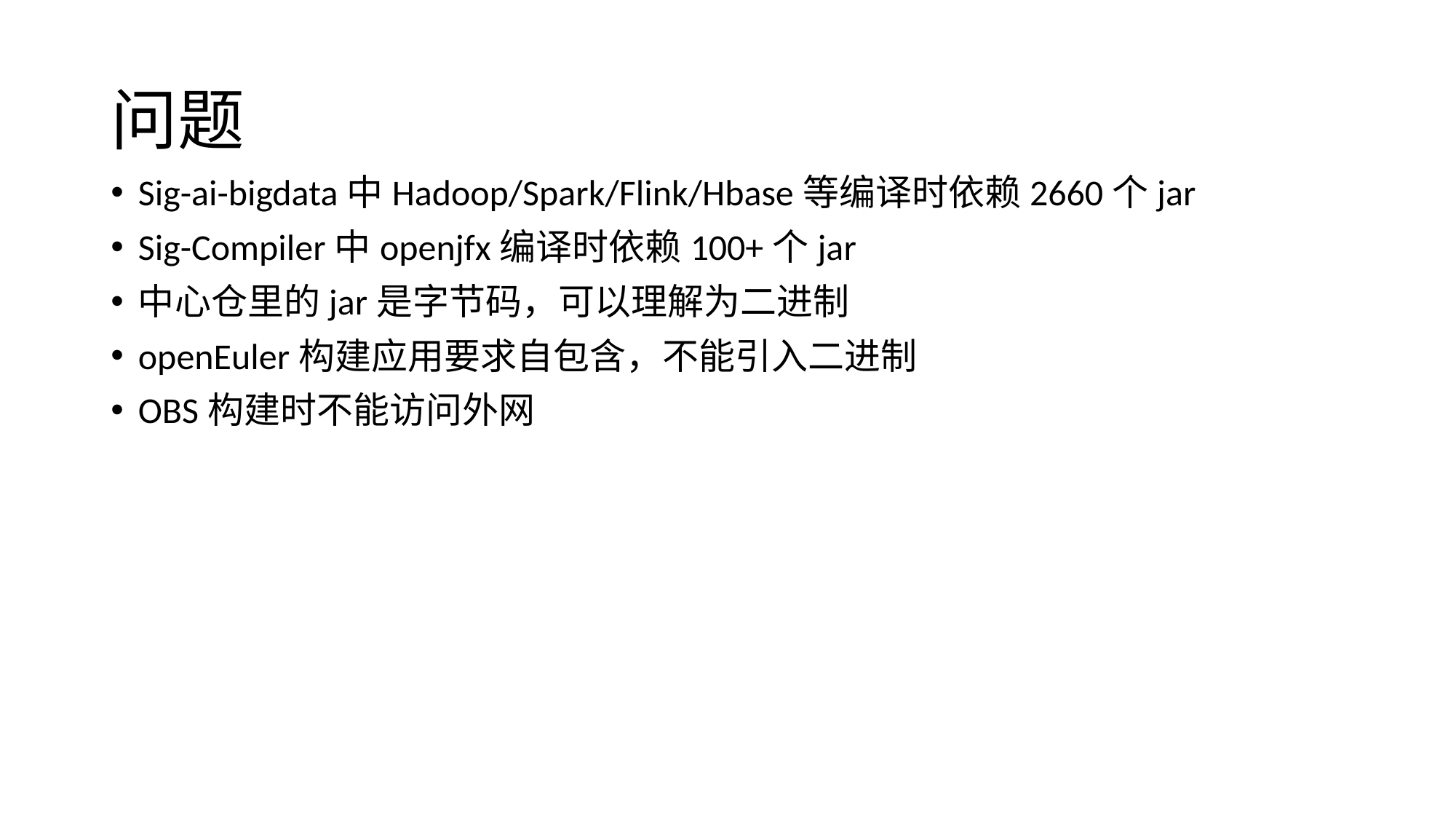

# 问题
Sig-ai-bigdata中Hadoop/Spark/Flink/Hbase等编译时依赖2660个jar
Sig-Compiler中openjfx编译时依赖100+个jar
中心仓里的jar是字节码，可以理解为二进制
openEuler构建应用要求自包含，不能引入二进制
OBS构建时不能访问外网